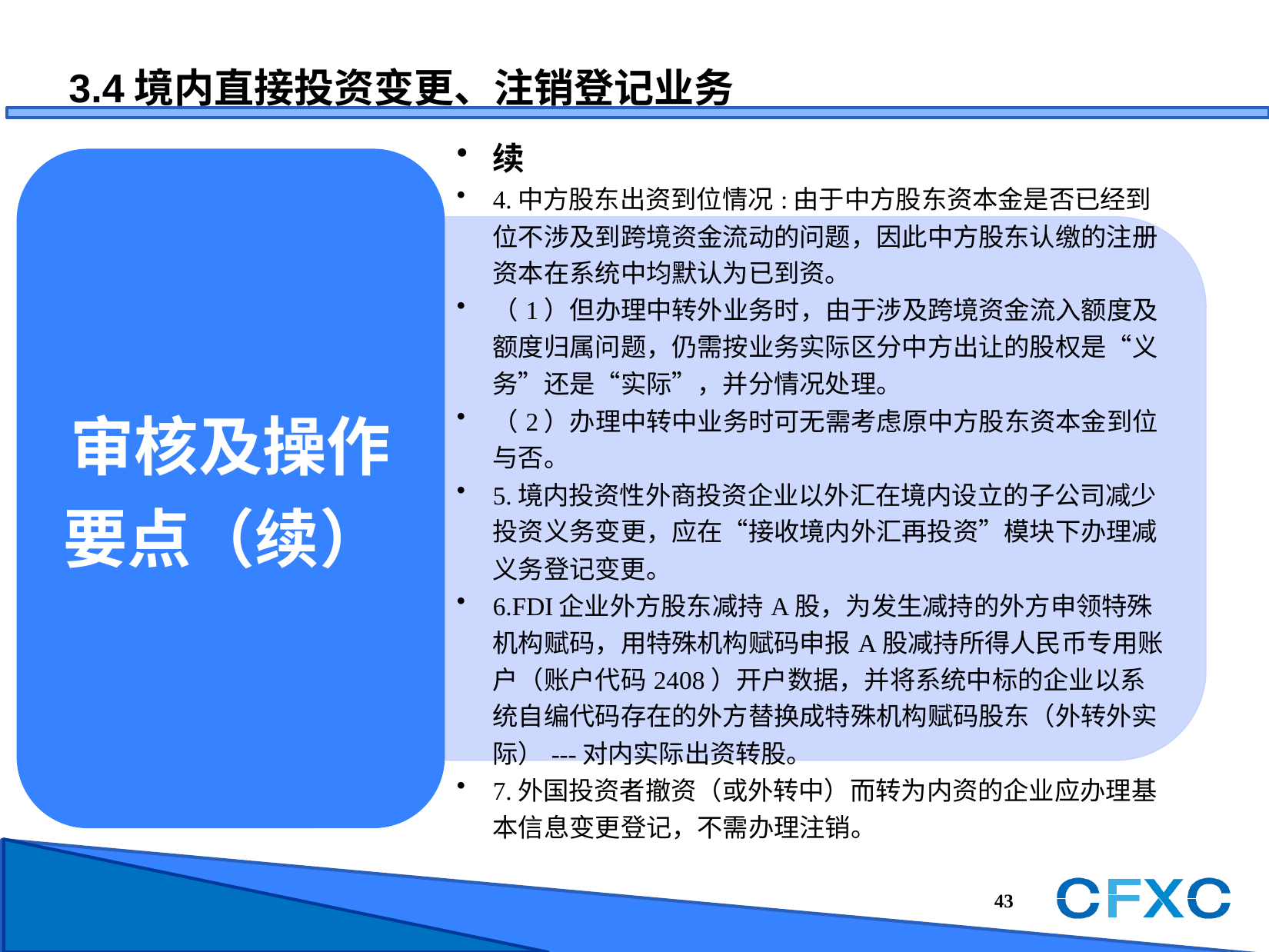

3.4境内直接投资变更、注销登记业务
审核及操作要点（续）
4.中方股东出资到位情况:由于中方股东资本金是否已经到位不涉及到跨境资金流动的问题，因此中方股东认缴的注册资本在系统中均默认为已到资。
（1）但办理中转外业务时，由于涉及跨境资金流入额度及额度归属问题，仍需按业务实际区分中方出让的股权是“义务”还是“实际”，并分情况处理。
（2）办理中转中业务时可无需考虑原中方股东资本金到位与否。
5.境内投资性外商投资企业以外汇在境内设立的子公司减少投资义务变更，应在“接收境内外汇再投资”模块下办理减义务登记变更。
6.FDI企业外方股东减持A股，为发生减持的外方申领特殊机构赋码，用特殊机构赋码申报A股减持所得人民币专用账户（账户代码2408）开户数据，并将系统中标的企业以系统自编代码存在的外方替换成特殊机构赋码股东（外转外实际）---对内实际出资转股。
7.外国投资者撤资（或外转中）而转为内资的企业应办理基本信息变更登记，不需办理注销。
续
43